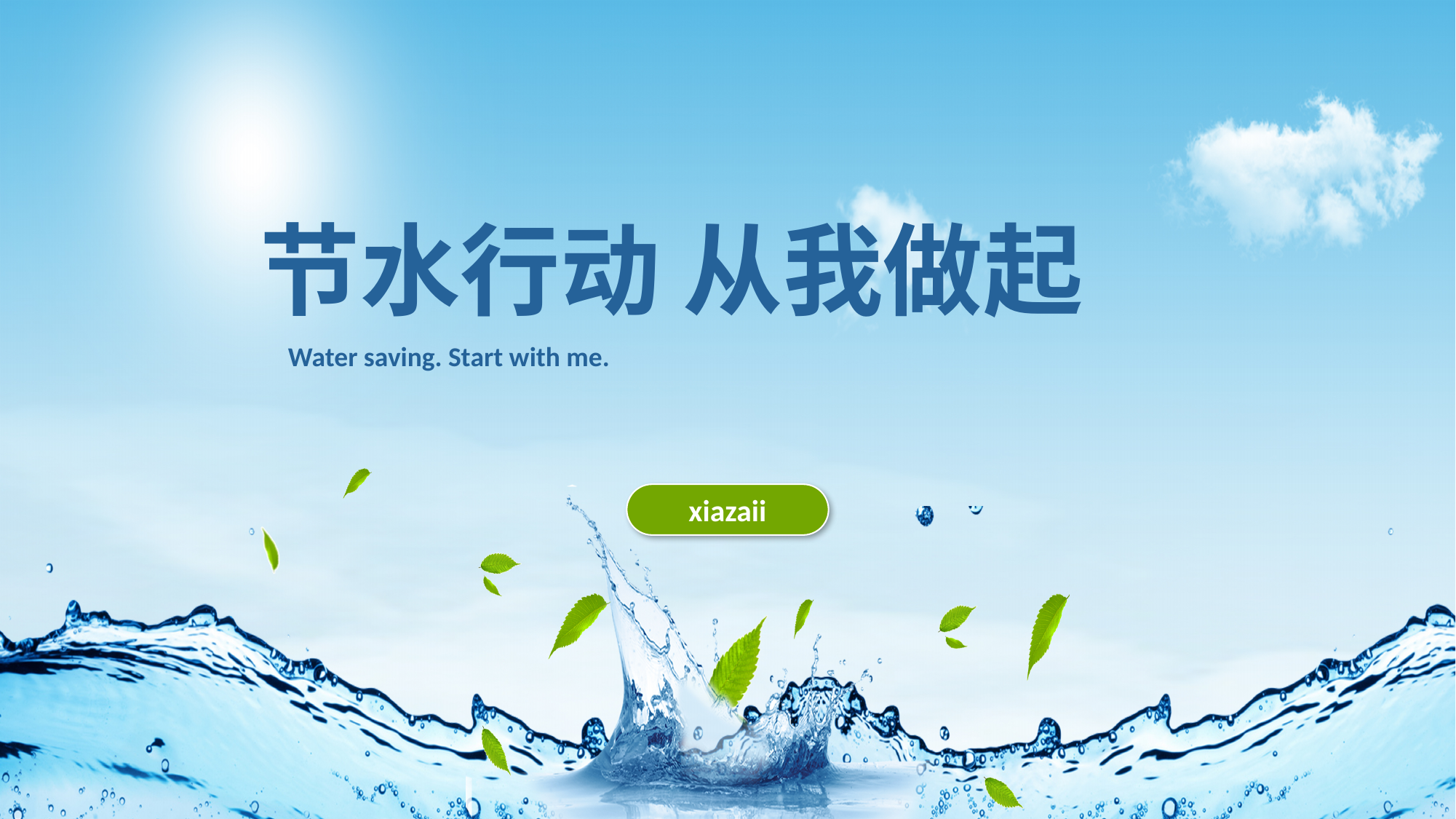

节水行动 从我做起
Water saving. Start with me.
xiazaii